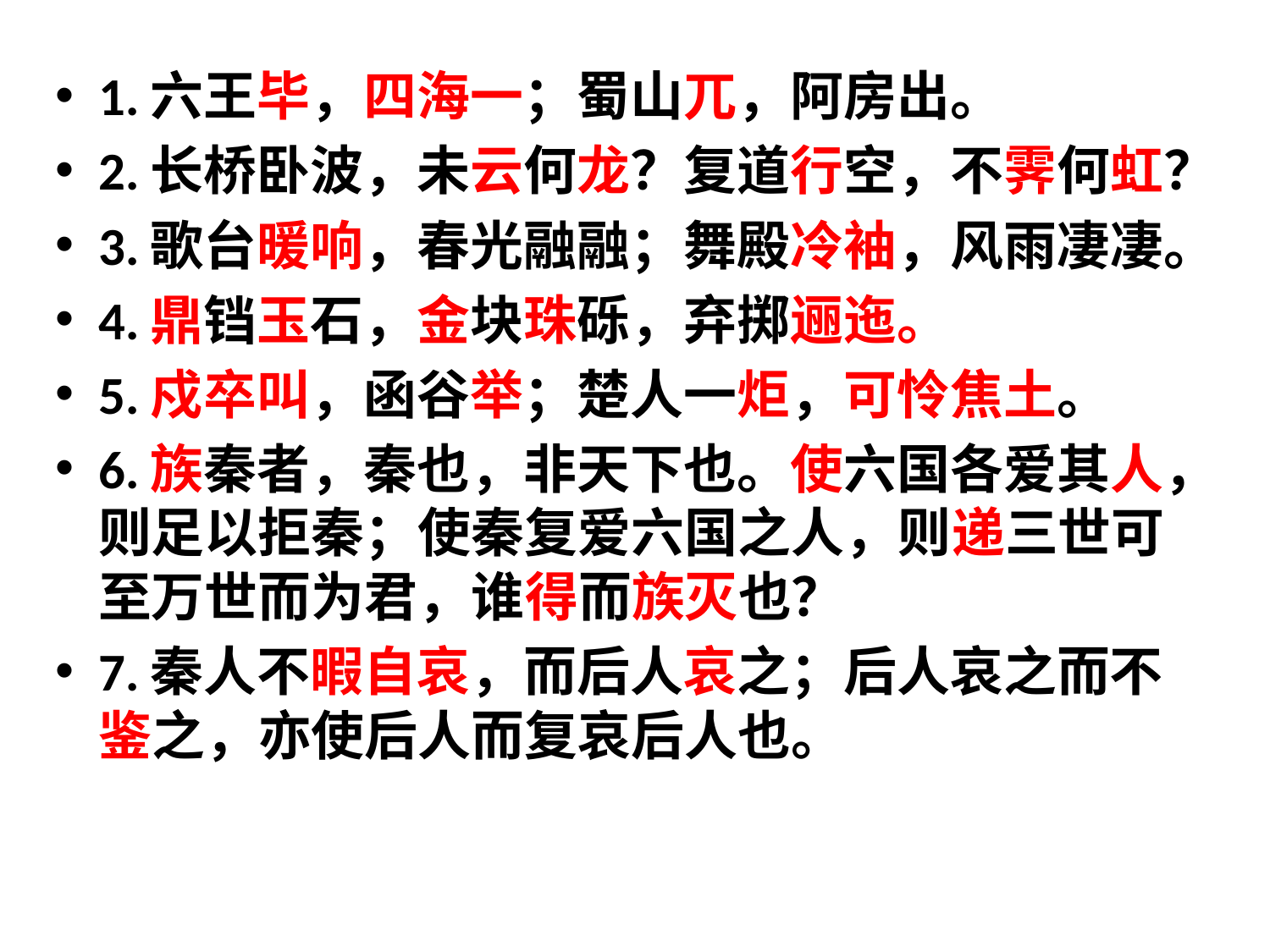

1.六王毕，四海一；蜀山兀，阿房出。
2.长桥卧波，未云何龙？复道行空，不霁何虹？
3.歌台暖响，春光融融；舞殿冷袖，风雨凄凄。
4.鼎铛玉石，金块珠砾，弃掷逦迤。
5.戍卒叫，函谷举；楚人一炬，可怜焦土。
6.族秦者，秦也，非天下也。使六国各爱其人，则足以拒秦；使秦复爱六国之人，则递三世可至万世而为君，谁得而族灭也？
7.秦人不暇自哀，而后人哀之；后人哀之而不鉴之，亦使后人而复哀后人也。